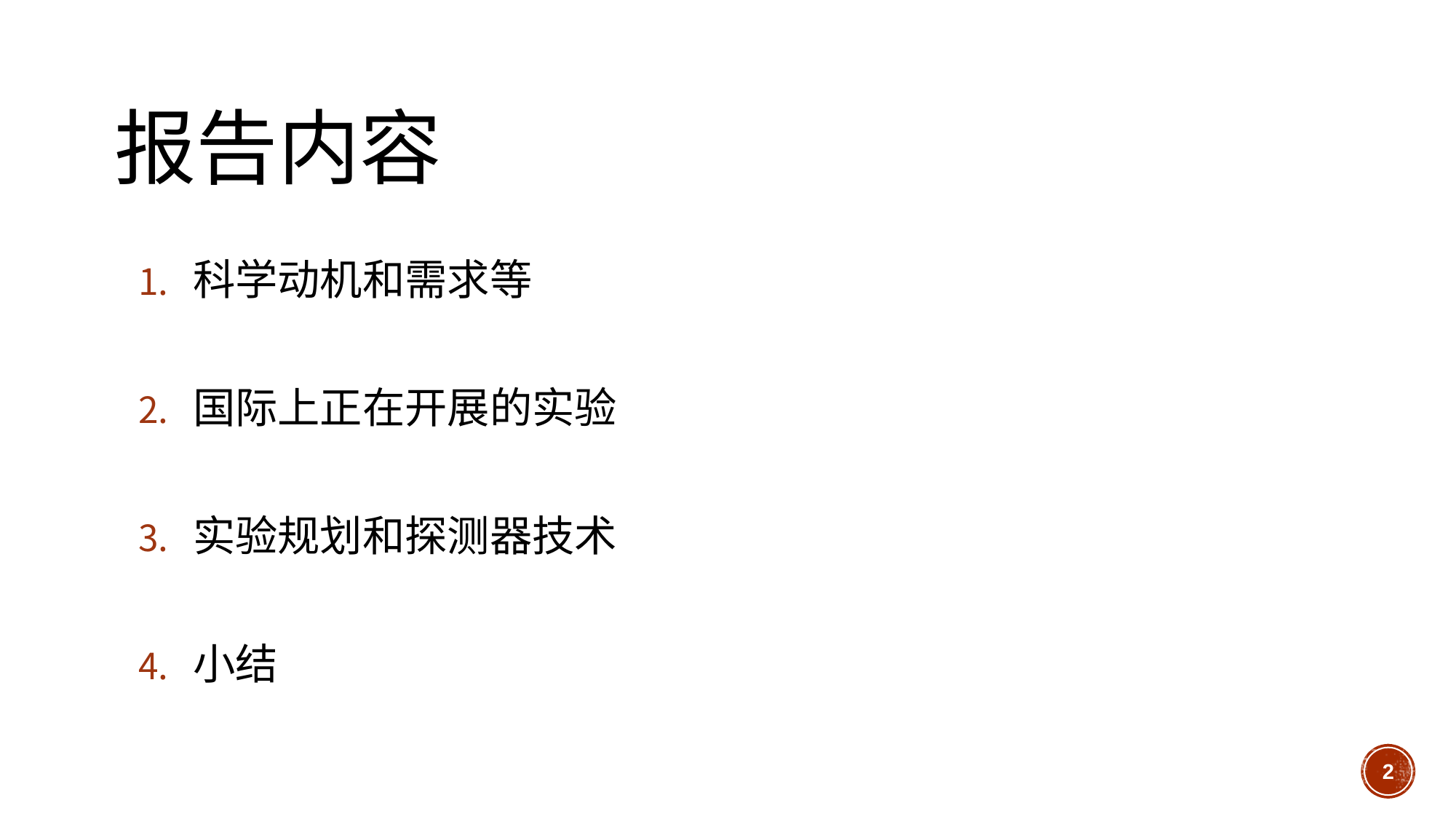

# 报告内容
科学动机和需求等

国际上正在开展的实验

实验规划和探测器技术

小结

2